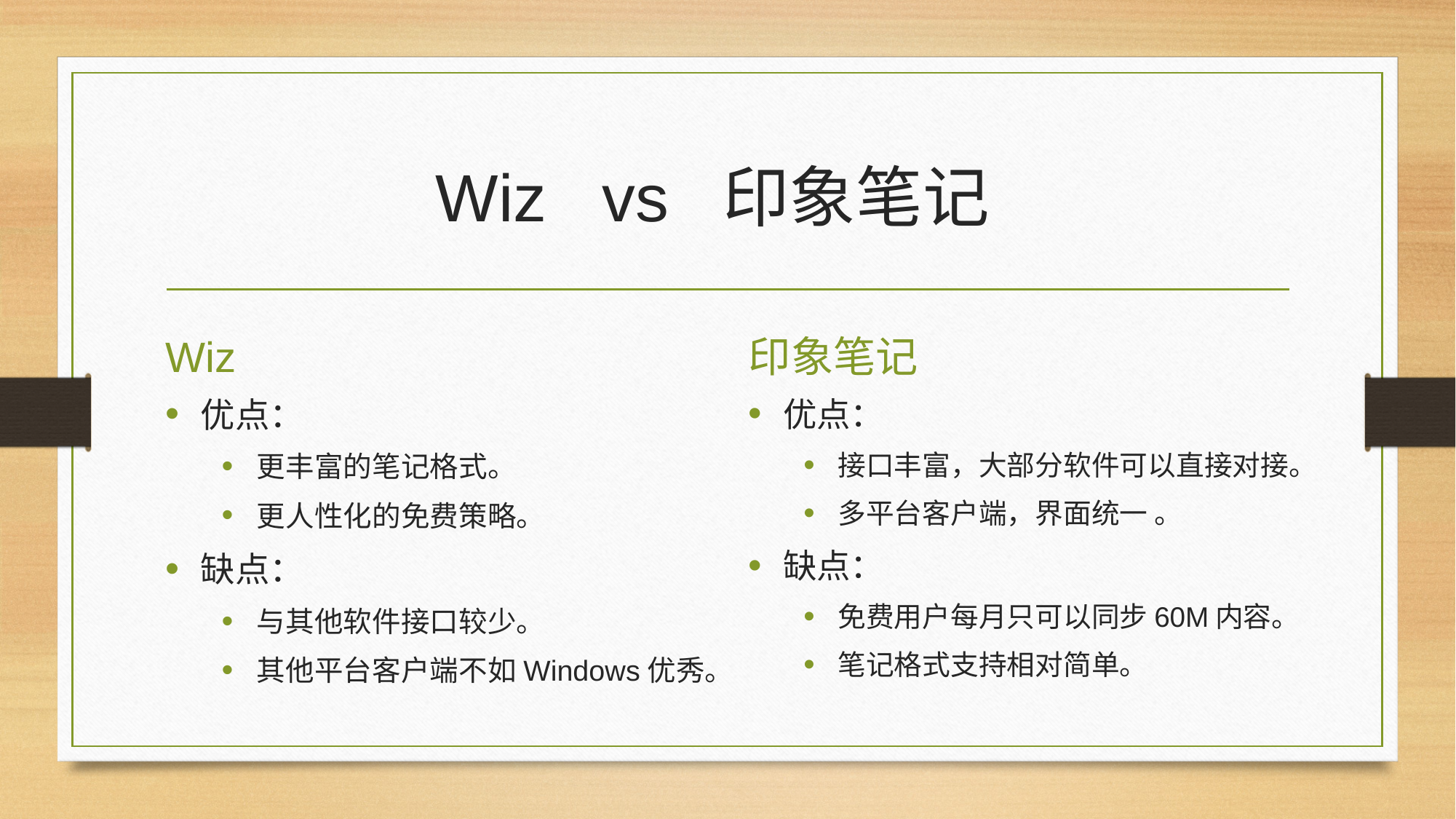

# Wiz   vs  印象笔记
Wiz
印象笔记
优点：
更丰富的笔记格式。
更人性化的免费策略。
缺点：
与其他软件接口较少。
其他平台客户端不如Windows优秀。
优点：
接口丰富，大部分软件可以直接对接。
多平台客户端，界面统一 。
缺点：
免费用户每月只可以同步60M内容。
笔记格式支持相对简单。